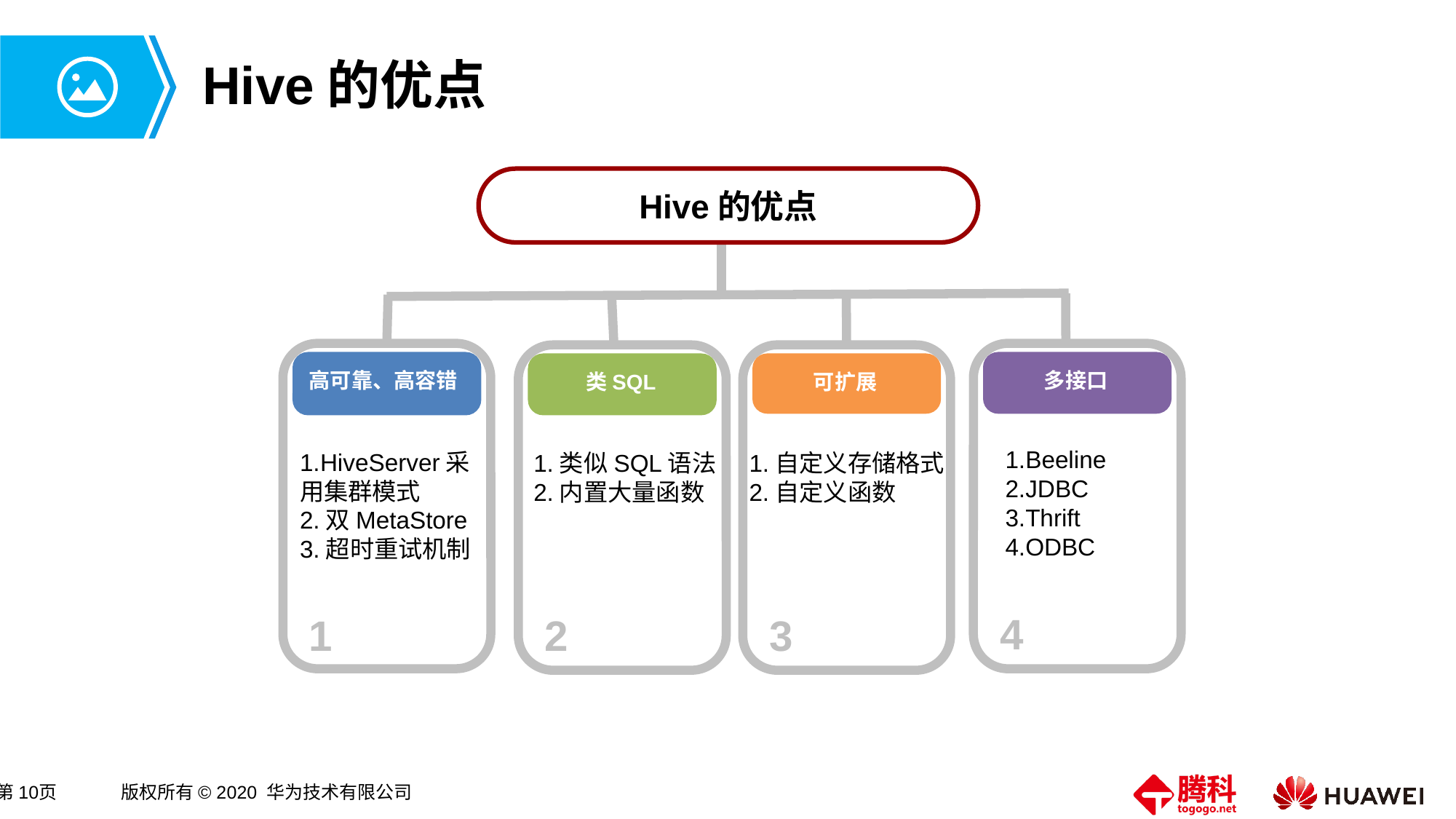

# Hive的优点
Hive的优点

高可靠、高容错
1.HiveServer采 用集群模式
2.双MetaStore
3.超时重试机制
1

多接口
4

类SQL
2

可扩展
3
1.Beeline
2.JDBC
3.Thrift
4.ODBC
1.类似SQL语法
2.内置大量函数
1.自定义存储格式
2.自定义函数